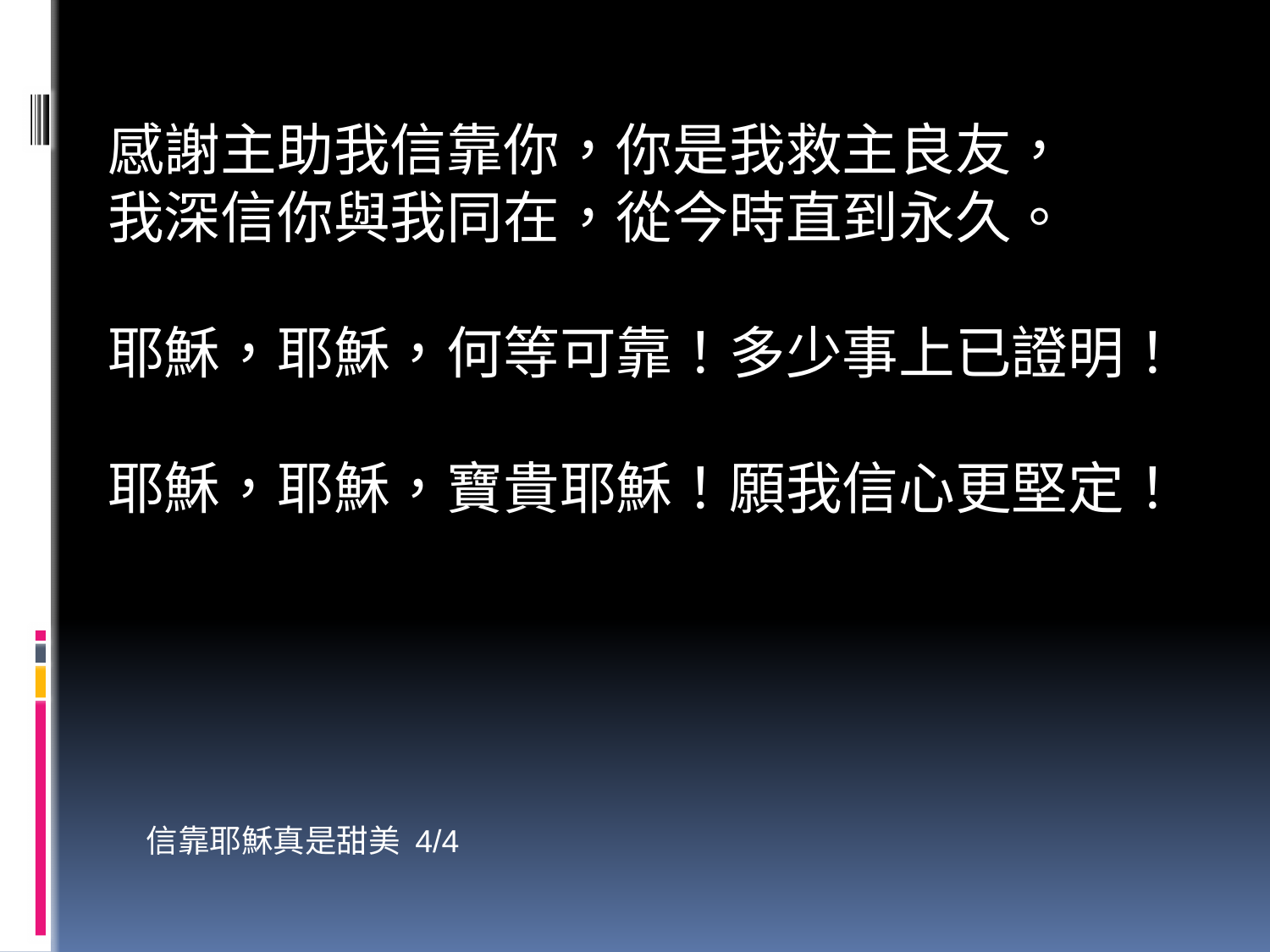

信

感謝主助我信靠你，你是我救主良友，
我深信你與我同在，從今時直到永久。

耶穌，耶穌，何等可靠！多少事上已證明！
耶穌，耶穌，寶貴耶穌！願我信心更堅定！

信靠耶穌真是甜美 4/4